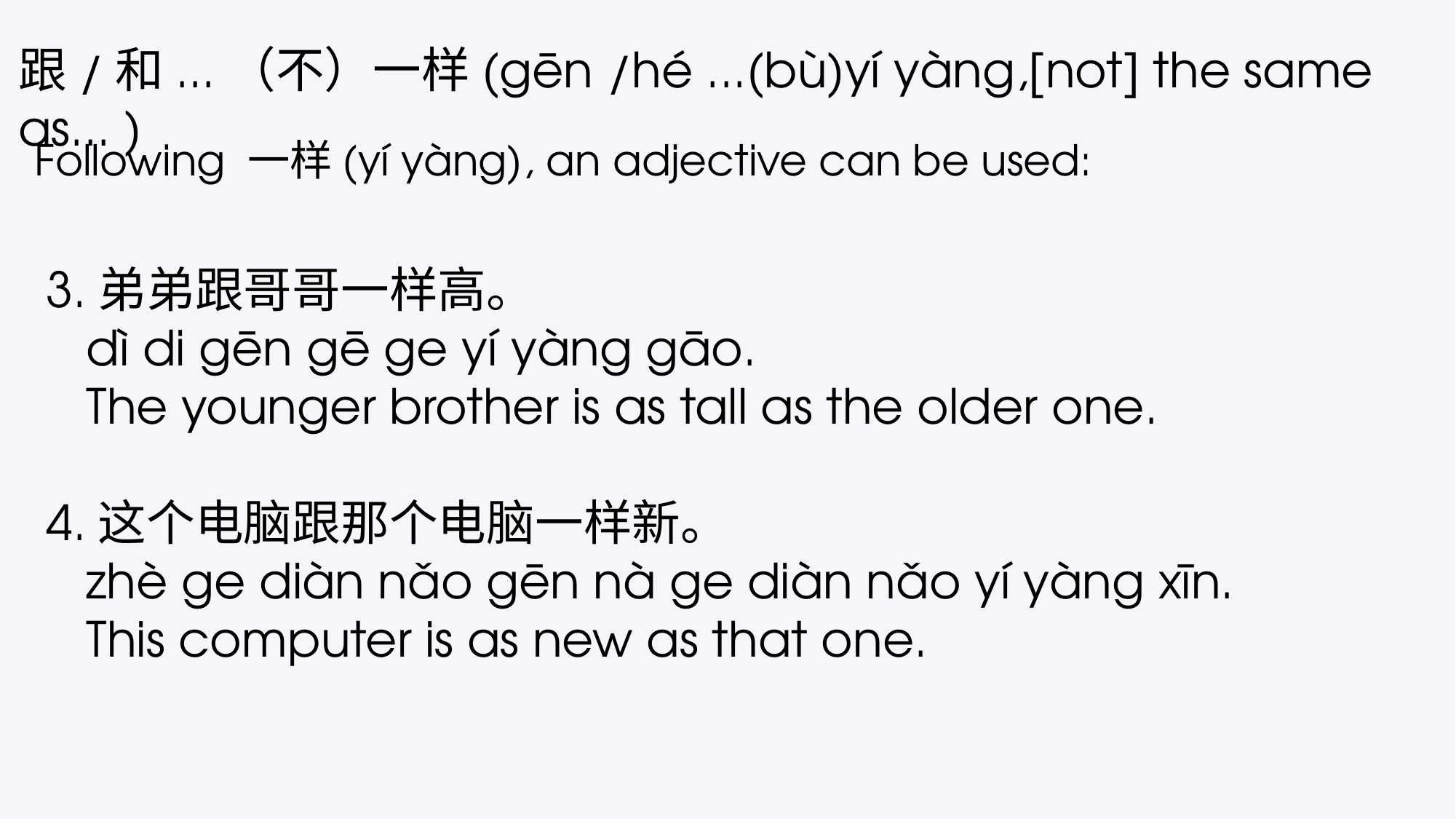

跟/和...（不）一样(gēn /hé ...(bù)yí yàng,[not] the same as... )
Following 一样(yí yàng), an adjective can be used:
3.弟弟跟哥哥一样高。
   dì di gēn gē ge yí yàng gāo.
   The younger brother is as tall as the older one.

4.这个电脑跟那个电脑一样新。
   zhè ge diàn nǎo gēn nà ge diàn nǎo yí yàng xīn.
   This computer is as new as that one.